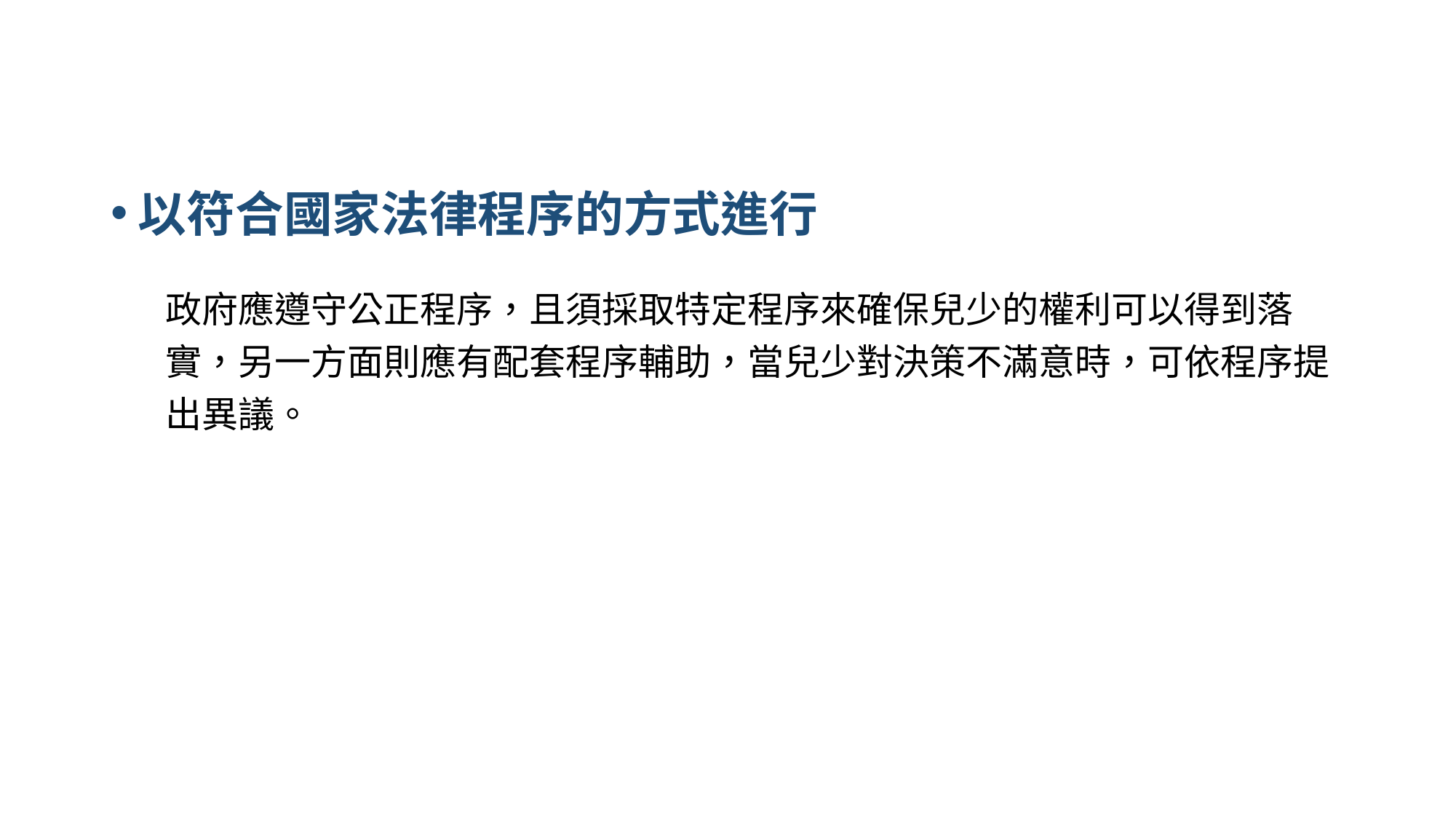

以符合國家法律程序的方式進行
政府應遵守公正程序，且須採取特定程序來確保兒少的權利可以得到落實，另一方面則應有配套程序輔助，當兒少對決策不滿意時，可依程序提出異議。